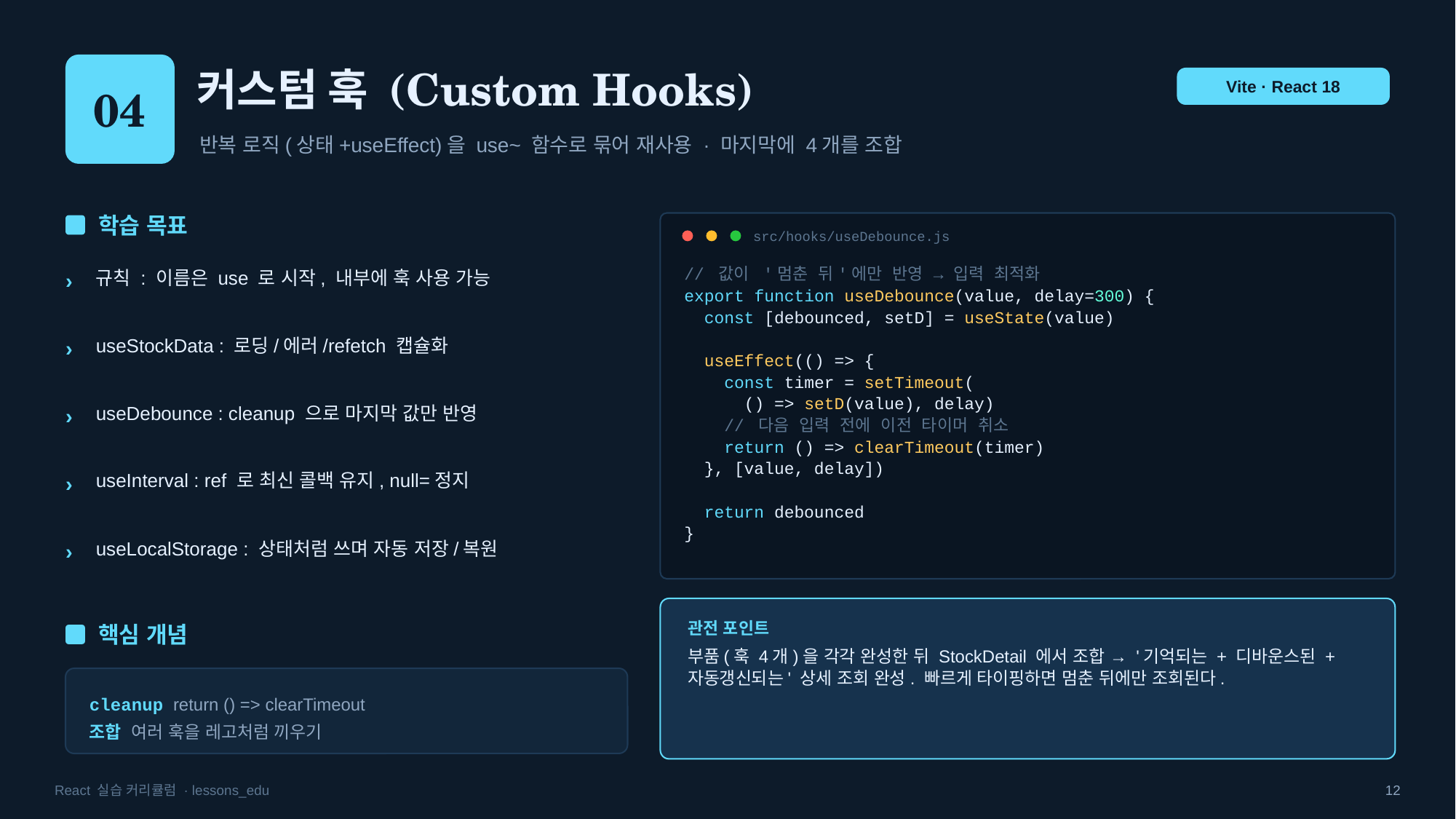

04
커스텀 훅 (Custom Hooks)
Vite · React 18
반복 로직(상태+useEffect)을 use~ 함수로 묶어 재사용 · 마지막에 4개를 조합
학습 목표

src/hooks/useDebounce.js

// 값이 '멈춘 뒤'에만 반영 → 입력 최적화
export function useDebounce(value, delay=300) {
  const [debounced, setD] = useState(value)

  useEffect(() => {
    const timer = setTimeout(
      () => setD(value), delay)
    // 다음 입력 전에 이전 타이머 취소
    return () => clearTimeout(timer)
  }, [value, delay])

  return debounced
}
›
규칙 : 이름은 use 로 시작, 내부에 훅 사용 가능
›
useStockData : 로딩/에러/refetch 캡슐화
›
useDebounce : cleanup 으로 마지막 값만 반영
›
useInterval : ref 로 최신 콜백 유지, null=정지
›
useLocalStorage : 상태처럼 쓰며 자동 저장/복원

관전 포인트
핵심 개념

부품(훅 4개)을 각각 완성한 뒤 StockDetail 에서 조합 → '기억되는 + 디바운스된 + 자동갱신되는' 상세 조회 완성. 빠르게 타이핑하면 멈춘 뒤에만 조회된다.

cleanup  return () => clearTimeout
조합  여러 훅을 레고처럼 끼우기
React 실습 커리큘럼 · lessons_edu
12